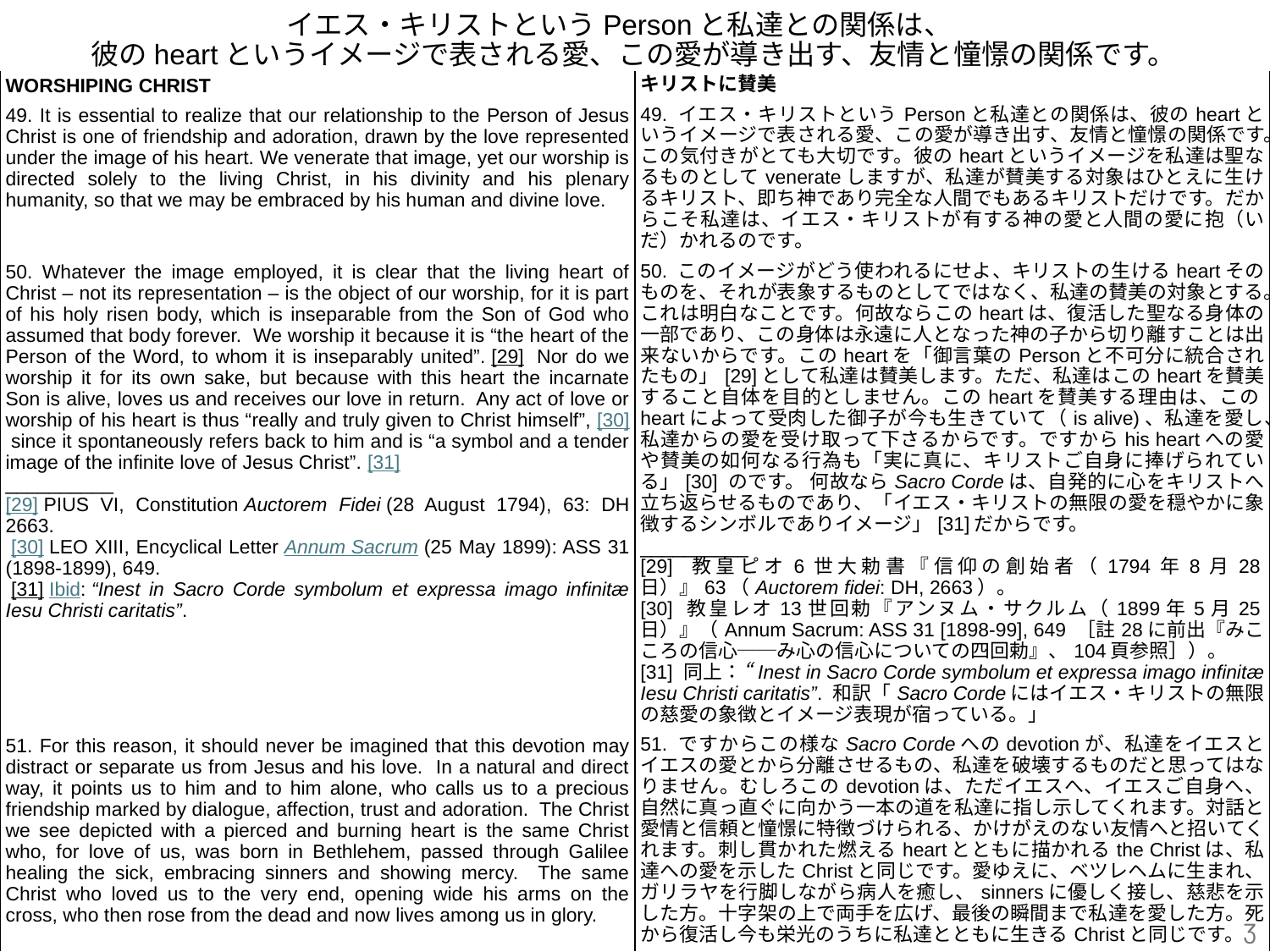

# イエス・キリストというPersonと私達との関係は、 彼のheartというイメージで表される愛、この愛が導き出す、友情と憧憬の関係です。
| WORSHIPING CHRIST | キリストに賛美 |
| --- | --- |
| 49. It is essential to realize that our relationship to the Person of Jesus Christ is one of friendship and adoration, drawn by the love represented under the image of his heart. We venerate that image, yet our worship is directed solely to the living Christ, in his divinity and his plenary humanity, so that we may be embraced by his human and divine love. | 49. イエス・キリストというPersonと私達との関係は、彼のheartというイメージで表される愛、この愛が導き出す、友情と憧憬の関係です。この気付きがとても大切です。彼のheartというイメージを私達は聖なるものとしてvenerateしますが、私達が賛美する対象はひとえに生けるキリスト、即ち神であり完全な人間でもあるキリストだけです。だからこそ私達は、イエス・キリストが有する神の愛と人間の愛に抱（いだ）かれるのです。 |
| 50. Whatever the image employed, it is clear that the living heart of Christ – not its representation – is the object of our worship, for it is part of his holy risen body, which is inseparable from the Son of God who assumed that body forever. We worship it because it is “the heart of the Person of the Word, to whom it is inseparably united”. [29]  Nor do we worship it for its own sake, but because with this heart the incarnate Son is alive, loves us and receives our love in return. Any act of love or worship of his heart is thus “really and truly given to Christ himself”, [30] since it spontaneously refers back to him and is “a symbol and a tender image of the infinite love of Jesus Christ”. [31] \_\_\_\_\_\_\_\_\_\_ [29] PIUS VI, Constitution Auctorem Fidei (28 August 1794), 63: DH 2663.  [30] LEO XIII, Encyclical Letter Annum Sacrum (25 May 1899): ASS 31 (1898-1899), 649.  [31] Ibid: “Inest in Sacro Corde symbolum et expressa imago infinitæ Iesu Christi caritatis”. | 50. このイメージがどう使われるにせよ、キリストの生けるheartそのものを、それが表象するものとしてではなく、私達の賛美の対象とする。これは明白なことです。何故ならこのheartは、復活した聖なる身体の一部であり、この身体は永遠に人となった神の子から切り離すことは出来ないからです。このheartを「御言葉のPersonと不可分に統合されたもの」[29]として私達は賛美します。ただ、私達はこのheartを賛美すること自体を目的としません。このheartを賛美する理由は、このheartによって受肉した御子が今も生きていて（is alive)、私達を愛し、私達からの愛を受け取って下さるからです。ですからhis heartへの愛や賛美の如何なる行為も「実に真に、キリストご自身に捧げられている」[30] のです。 何故ならSacro Cordeは、自発的に心をキリストへ立ち返らせるものであり、「イエス・キリストの無限の愛を穏やかに象徴するシンボルでありイメージ」[31]だからです。 \_\_\_\_\_\_\_\_\_\_ [29] 教皇ピオ6世大勅書『信仰の創始者（1794年8月28日）』63（Auctorem fidei: DH, 2663）。 [30] 教皇レオ13世回勅『アンヌム・サクルム（1899年5月25日）』（Annum Sacrum: ASS 31 [1898-99], 649 ［註28に前出『みこころの信心──み心の信心についての四回勅』、104頁参照］）。 [31] 同上：“Inest in Sacro Corde symbolum et expressa imago infinitæ Iesu Christi caritatis”. 和訳「Sacro Cordeにはイエス・キリストの無限の慈愛の象徴とイメージ表現が宿っている。」 |
| 51. For this reason, it should never be imagined that this devotion may distract or separate us from Jesus and his love. In a natural and direct way, it points us to him and to him alone, who calls us to a precious friendship marked by dialogue, affection, trust and adoration. The Christ we see depicted with a pierced and burning heart is the same Christ who, for love of us, was born in Bethlehem, passed through Galilee healing the sick, embracing sinners and showing mercy. The same Christ who loved us to the very end, opening wide his arms on the cross, who then rose from the dead and now lives among us in glory. | 51. ですからこの様なSacro Cordeへのdevotionが、私達をイエスとイエスの愛とから分離させるもの、私達を破壊するものだと思ってはなりません。むしろこのdevotionは、ただイエスへ、イエスご自身へ、自然に真っ直ぐに向かう一本の道を私達に指し示してくれます。対話と愛情と信頼と憧憬に特徴づけられる、かけがえのない友情へと招いてくれます。刺し貫かれた燃えるheartとともに描かれるthe Christは、私達への愛を示したChristと同じです。愛ゆえに、ベツレヘムに生まれ、ガリラヤを行脚しながら病人を癒し、sinnersに優しく接し、慈悲を示した方。十字架の上で両手を広げ、最後の瞬間まで私達を愛した方。死から復活し今も栄光のうちに私達とともに生きるChristと同じです。 |
3